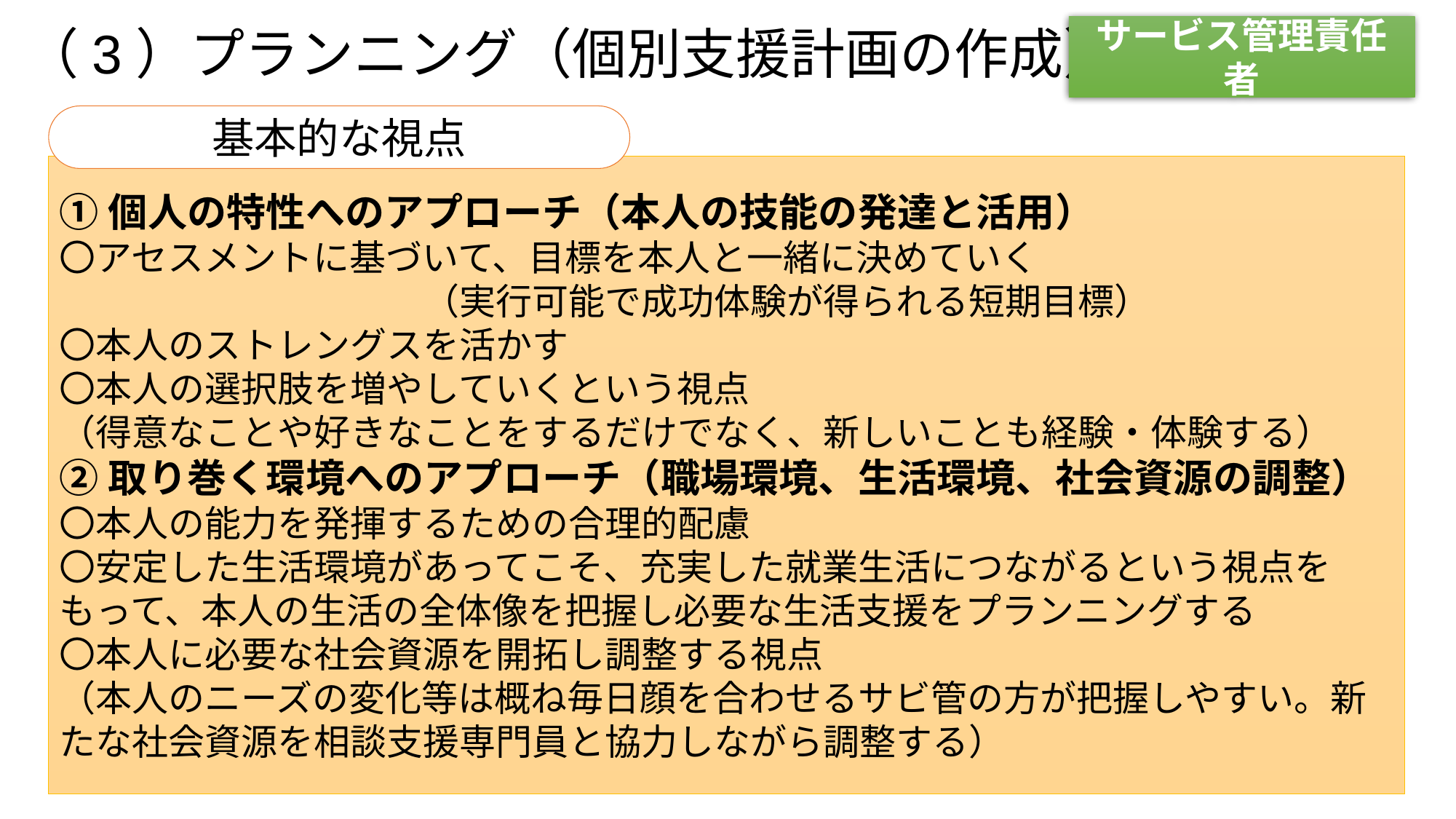

サービス管理責任者
# （3）プランニング（個別支援計画の作成）
基本的な視点
①個人の特性へのアプローチ（本人の技能の発達と活用）
〇アセスメントに基づいて、目標を本人と一緒に決めていく　　　　　　　　　　　　　　　　　　　（実行可能で成功体験が得られる短期目標）
〇本人のストレングスを活かす
〇本人の選択肢を増やしていくという視点
（得意なことや好きなことをするだけでなく、新しいことも経験・体験する）
②取り巻く環境へのアプローチ（職場環境、生活環境、社会資源の調整）
〇本人の能力を発揮するための合理的配慮
〇安定した生活環境があってこそ、充実した就業生活につながるという視点をもって、本人の生活の全体像を把握し必要な生活支援をプランニングする
〇本人に必要な社会資源を開拓し調整する視点
（本人のニーズの変化等は概ね毎日顔を合わせるサビ管の方が把握しやすい。新たな社会資源を相談支援専門員と協力しながら調整する）